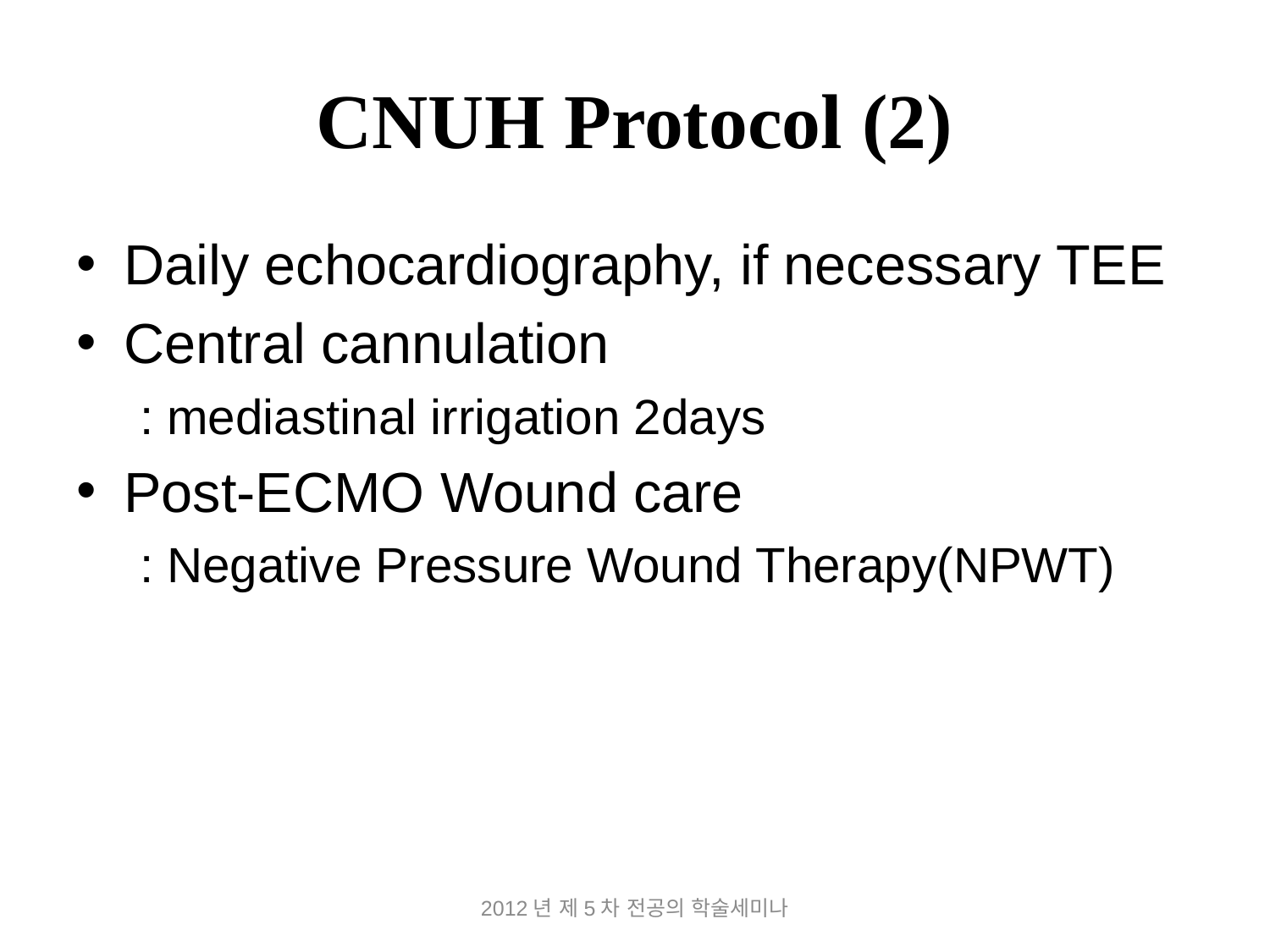

# CNUH Protocol (2)
Daily echocardiography, if necessary TEE
Central cannulation
: mediastinal irrigation 2days
Post-ECMO Wound care
: Negative Pressure Wound Therapy(NPWT)

2012년 제5차 전공의 학술세미나